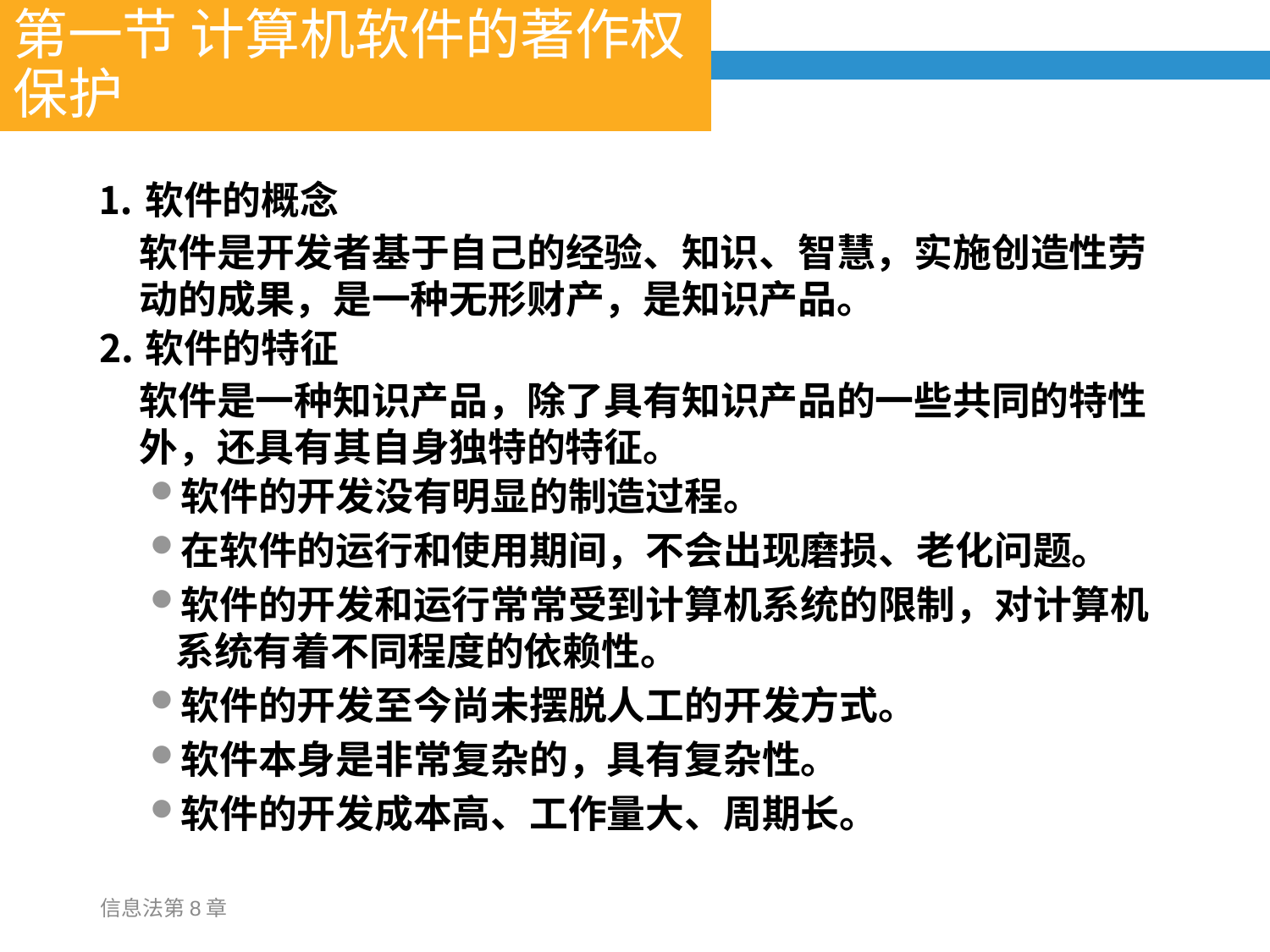

# 第一节 计算机软件的著作权保护
⒈软件的概念
软件是开发者基于自己的经验、知识、智慧，实施创造性劳动的成果，是一种无形财产，是知识产品。
⒉软件的特征
软件是一种知识产品，除了具有知识产品的一些共同的特性外，还具有其自身独特的特征。
软件的开发没有明显的制造过程。
在软件的运行和使用期间，不会出现磨损、老化问题。
软件的开发和运行常常受到计算机系统的限制，对计算机系统有着不同程度的依赖性。
软件的开发至今尚未摆脱人工的开发方式。
软件本身是非常复杂的，具有复杂性。
软件的开发成本高、工作量大、周期长。
信息法第8章